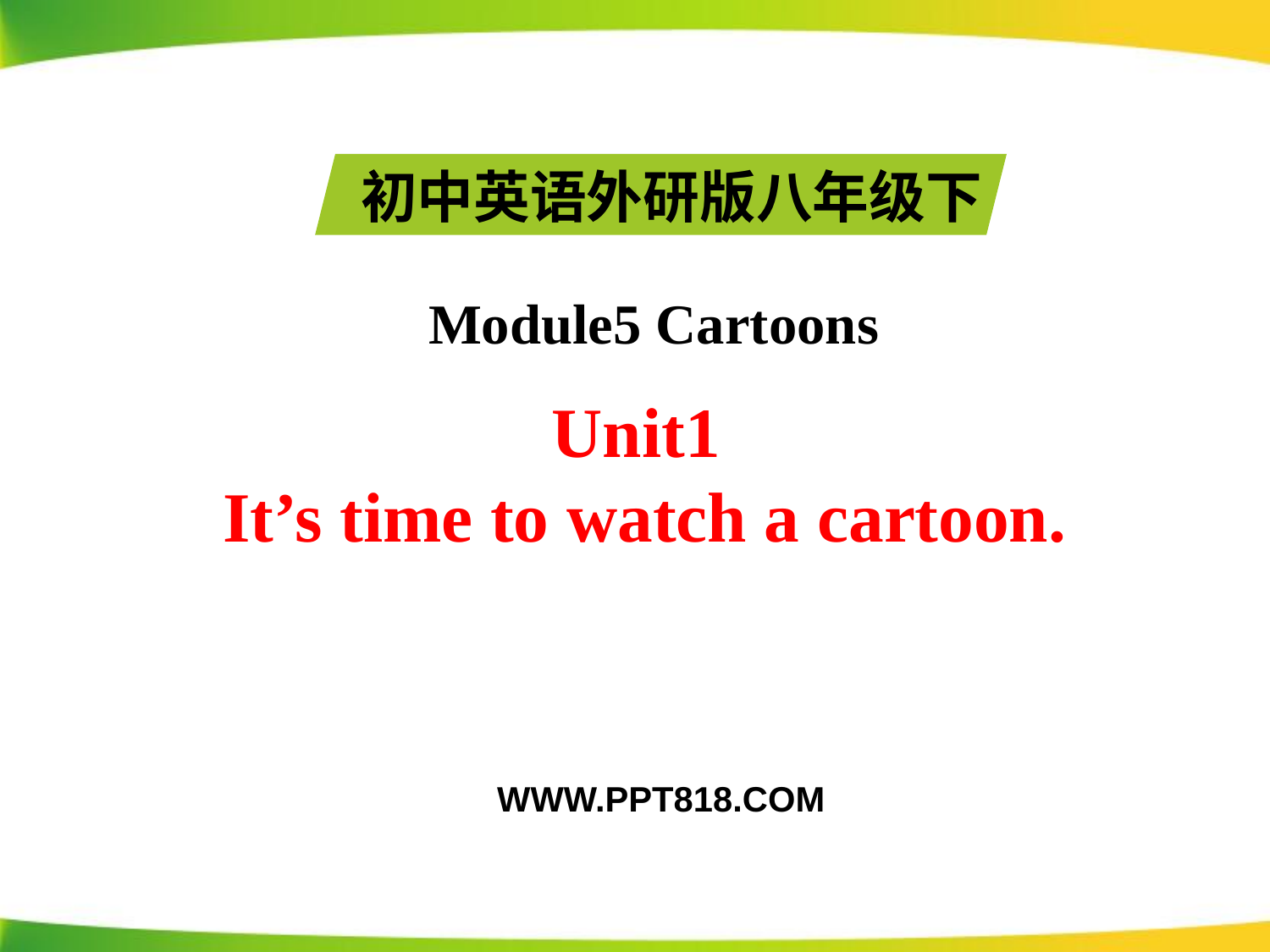

初中英语外研版八年级下
Module5 Cartoons
Unit1
It’s time to watch a cartoon.
WWW.PPT818.COM